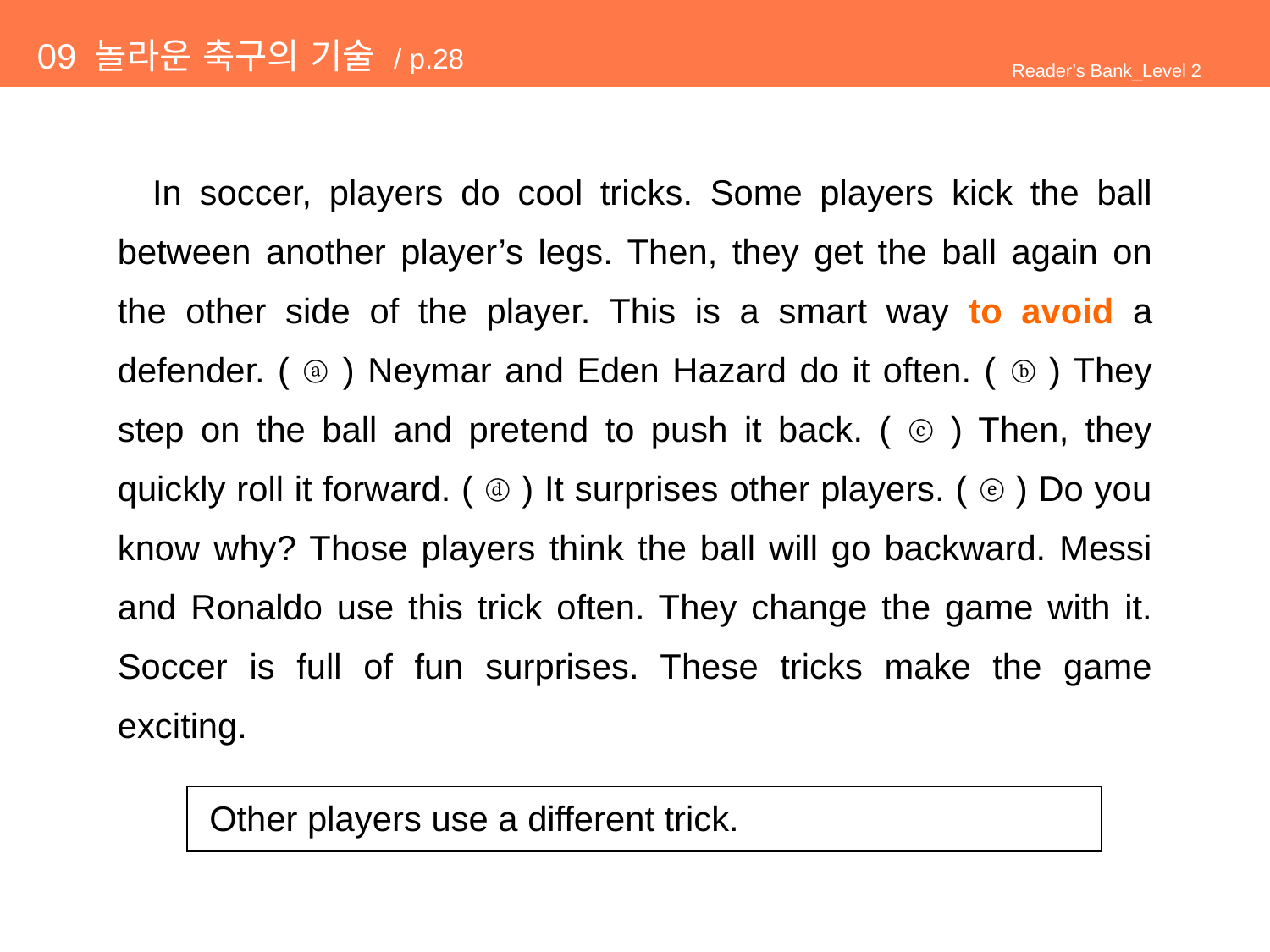

# 09 놀라운 축구의 기술 / p.28
Reader’s Bank_Level 2

  In soccer, players do cool tricks. Some players kick the ball between another player’s legs. Then, they get the ball again on the other side of the player. This is a smart way to avoid a defender. ( ⓐ ) Neymar and Eden Hazard do it often. ( ⓑ ) They step on the ball and pretend to push it back. ( ⓒ ) Then, they quickly roll it forward. ( ⓓ ) It surprises other players. ( ⓔ ) Do you know why? Those players think the ball will go backward. Messi and Ronaldo use this trick often. They change the game with it. Soccer is full of fun surprises. These tricks make the game exciting.
| Other players use a different trick. |
| --- |